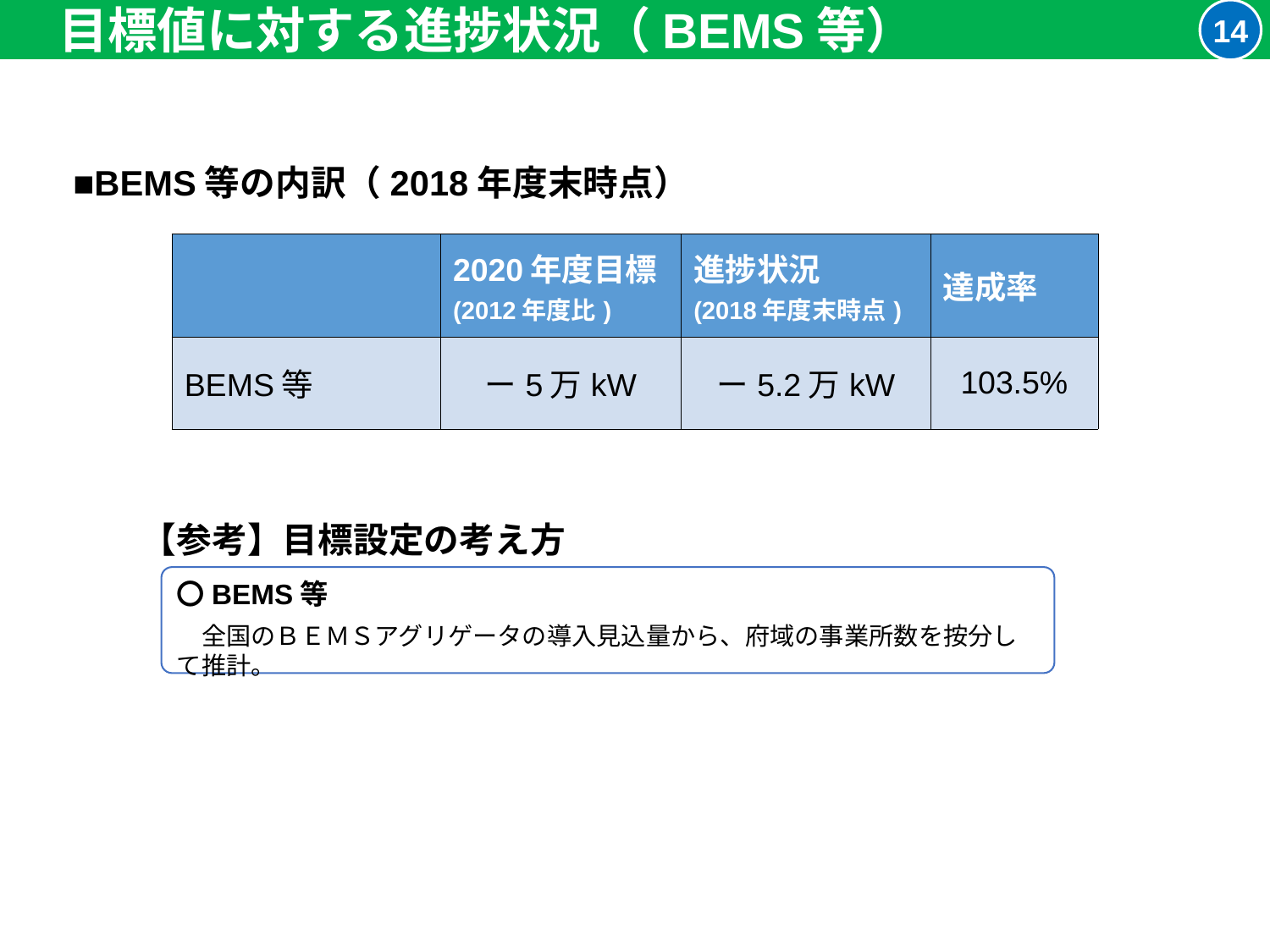

14
　目標値に対する進捗状況（BEMS等）
■BEMS等の内訳（2018年度末時点）
|  | 2020年度目標 (2012年度比) | 進捗状況 (2018年度末時点) | 達成率 |
| --- | --- | --- | --- |
| BEMS等 | ー5万kW | ー5.2万kW | 103.5% |
【参考】目標設定の考え方
〇BEMS等
　全国のＢＥＭＳアグリゲータの導入見込量から、府域の事業所数を按分して推計。